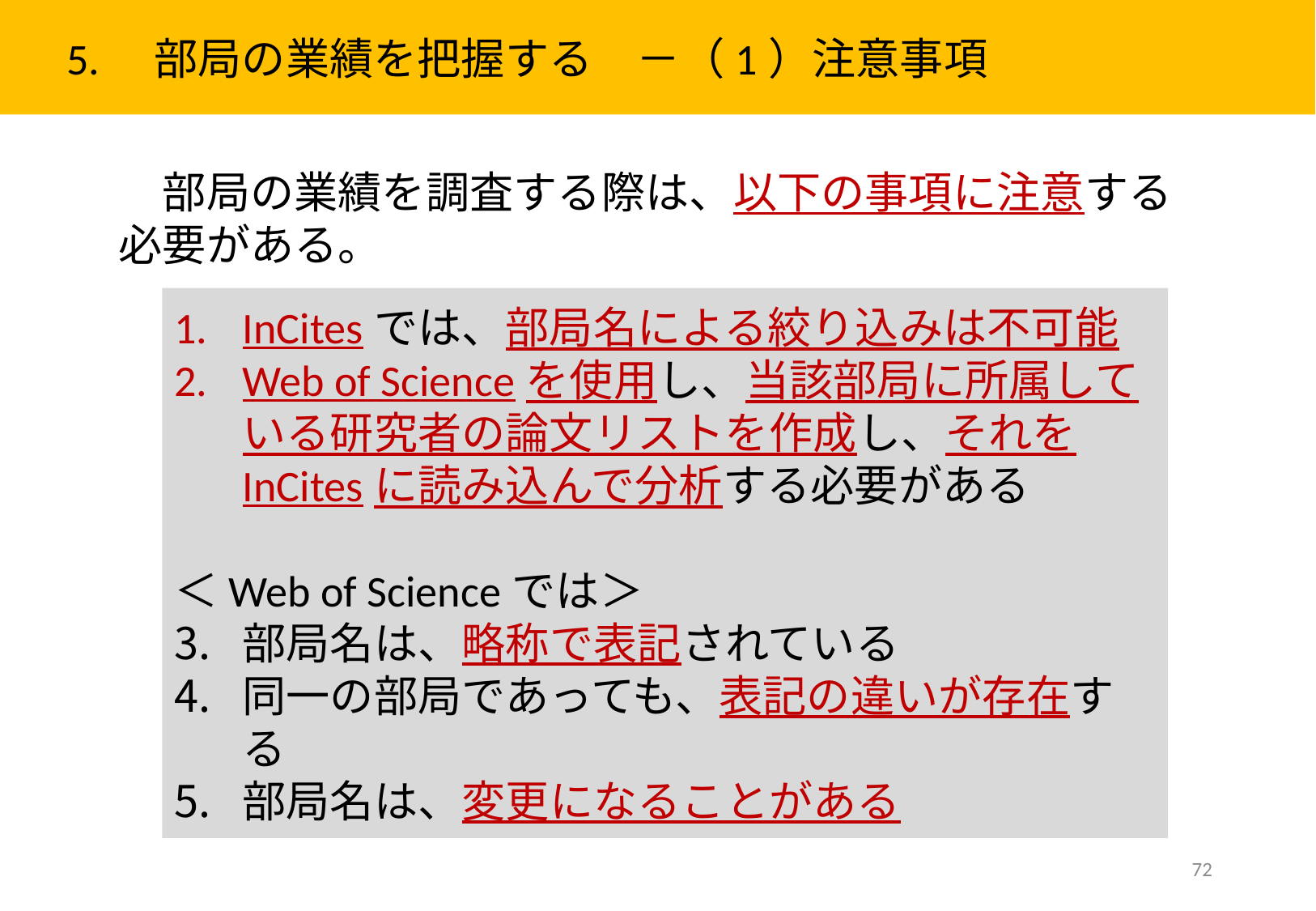

5.　部局の業績を把握する　－（1）注意事項
　部局の業績を調査する際は、以下の事項に注意する必要がある。
InCitesでは、部局名による絞り込みは不可能
Web of Scienceを使用し、当該部局に所属している研究者の論文リストを作成し、それをInCitesに読み込んで分析する必要がある

＜Web of Scienceでは＞
部局名は、略称で表記されている
同一の部局であっても、表記の違いが存在する
部局名は、変更になることがある
72